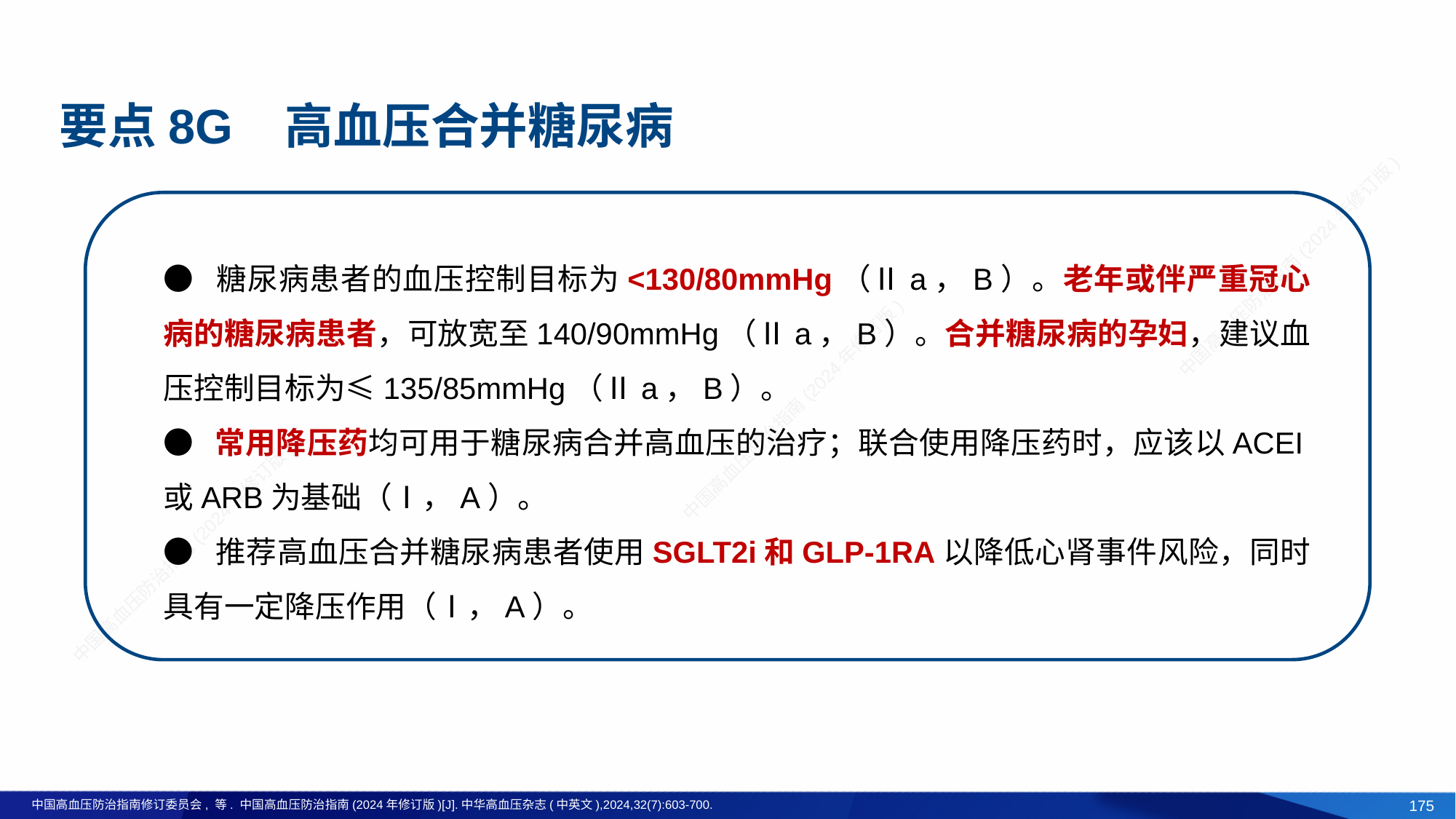

要点8G   高血压合并糖尿病

●  糖尿病患者的血压控制目标为<130/80mmHg（Ⅱa，B）。老年或伴严重冠心病的糖尿病患者，可放宽至140/90mmHg（Ⅱa，B）。合并糖尿病的孕妇，建议血压控制目标为≤135/85mmHg（Ⅱa，B）。
●  常用降压药均可用于糖尿病合并高血压的治疗；联合使用降压药时，应该以ACEI或ARB为基础（Ⅰ，A）。
●  推荐高血压合并糖尿病患者使用SGLT2i和GLP-1RA以降低心肾事件风险，同时具有一定降压作用（Ⅰ，A）。
中国高血压指南修订委员会. 《中国高血压防治指南（2024年修订版）》